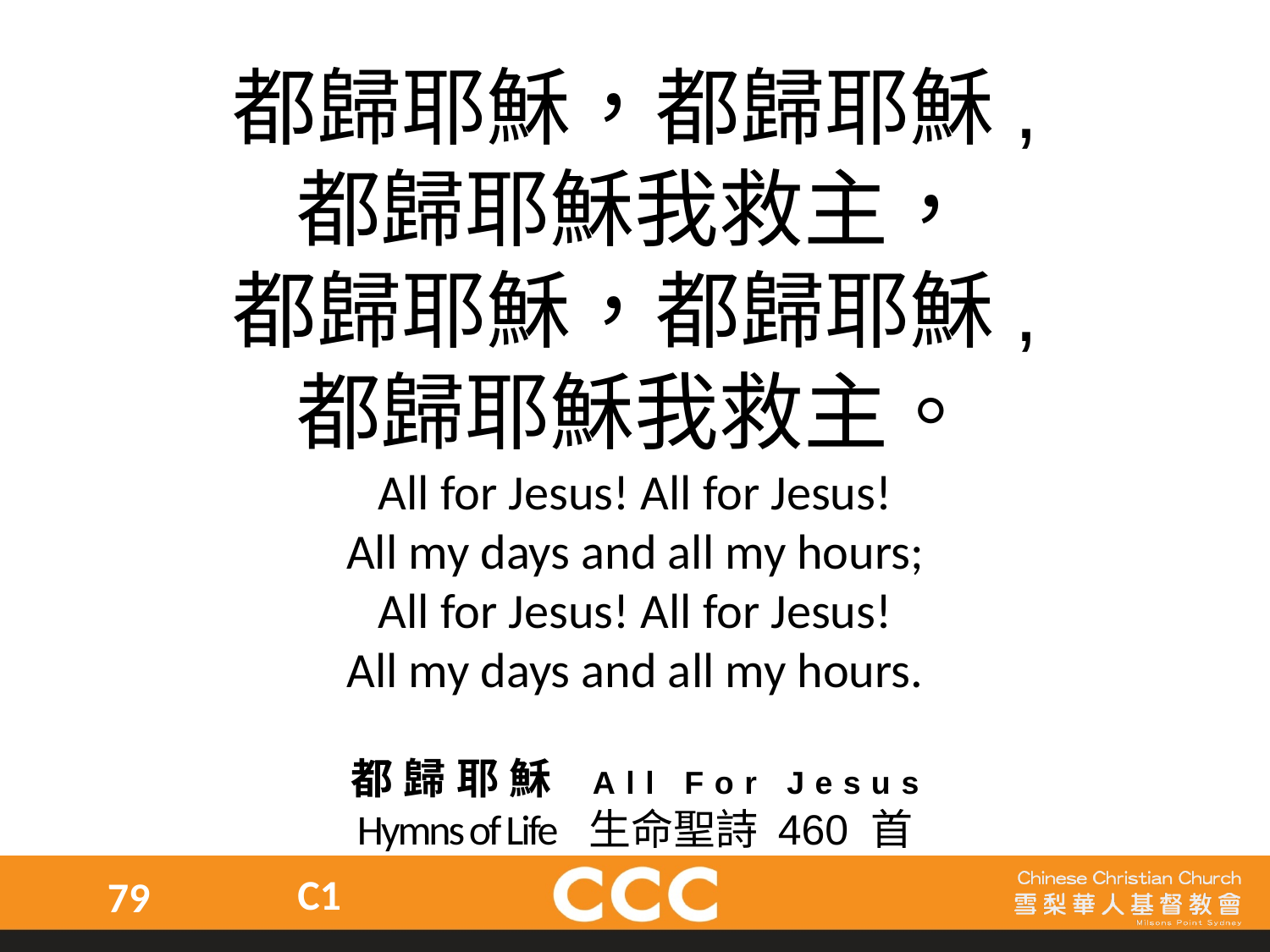

都歸耶穌，都歸耶穌,
都歸耶穌我救主，
都歸耶穌，都歸耶穌,
都歸耶穌我救主。
All for Jesus! All for Jesus!
All my days and all my hours;
All for Jesus! All for Jesus!
All my days and all my hours.
都歸耶穌 All For Jesus
Hymns of Life   生命聖詩 460 首
C1
79